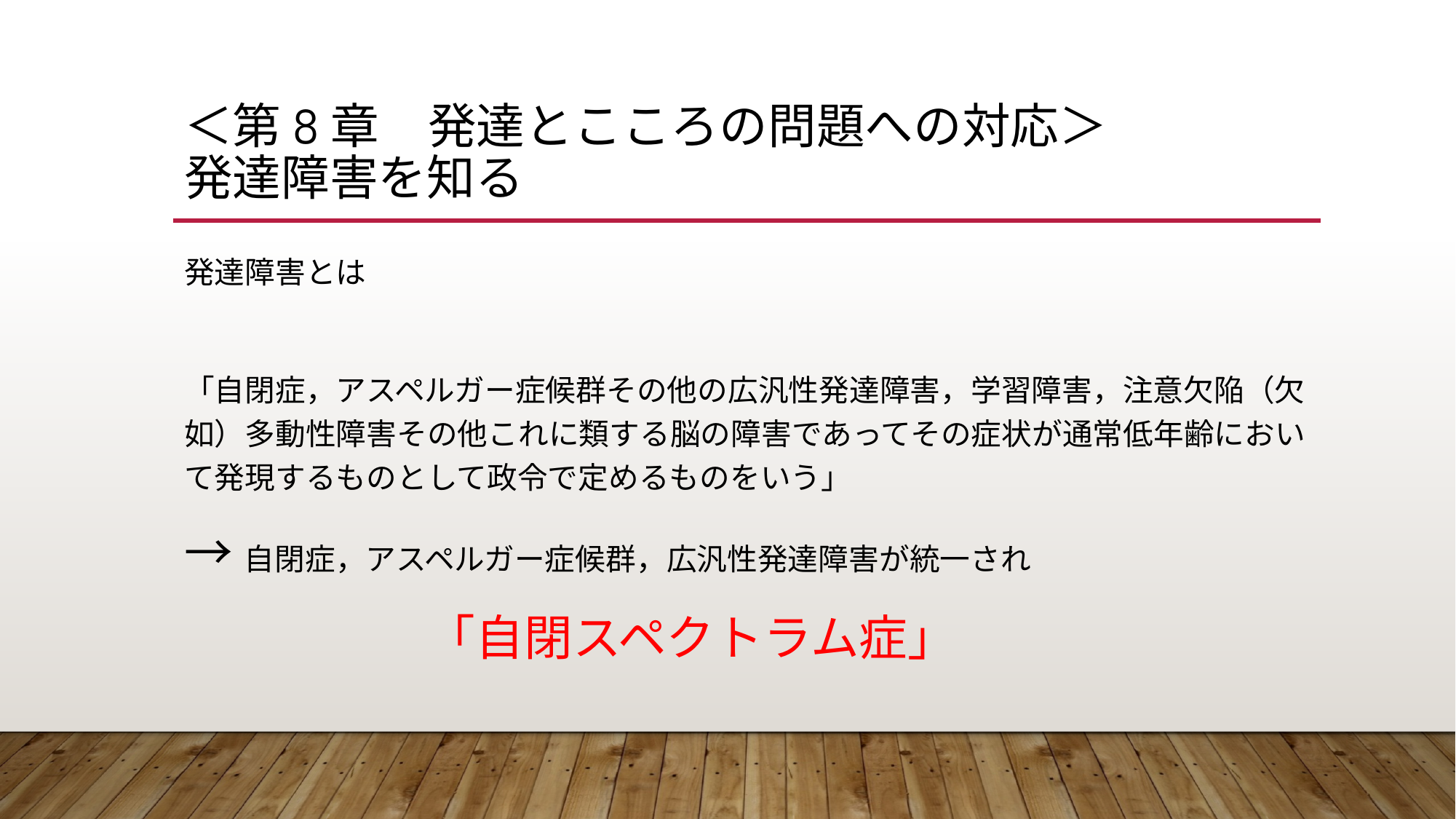

# ＜第8章　発達とこころの問題への対応＞ 発達障害を知る
発達障害とは

「自閉症，アスペルガー症候群その他の広汎性発達障害，学習障害，注意欠陥（欠如）多動性障害その他これに類する脳の障害であってその症状が通常低年齢において発現するものとして政令で定めるものをいう」
→自閉症，アスペルガー症候群，広汎性発達障害が統一され
　　　　　「自閉スペクトラム症」